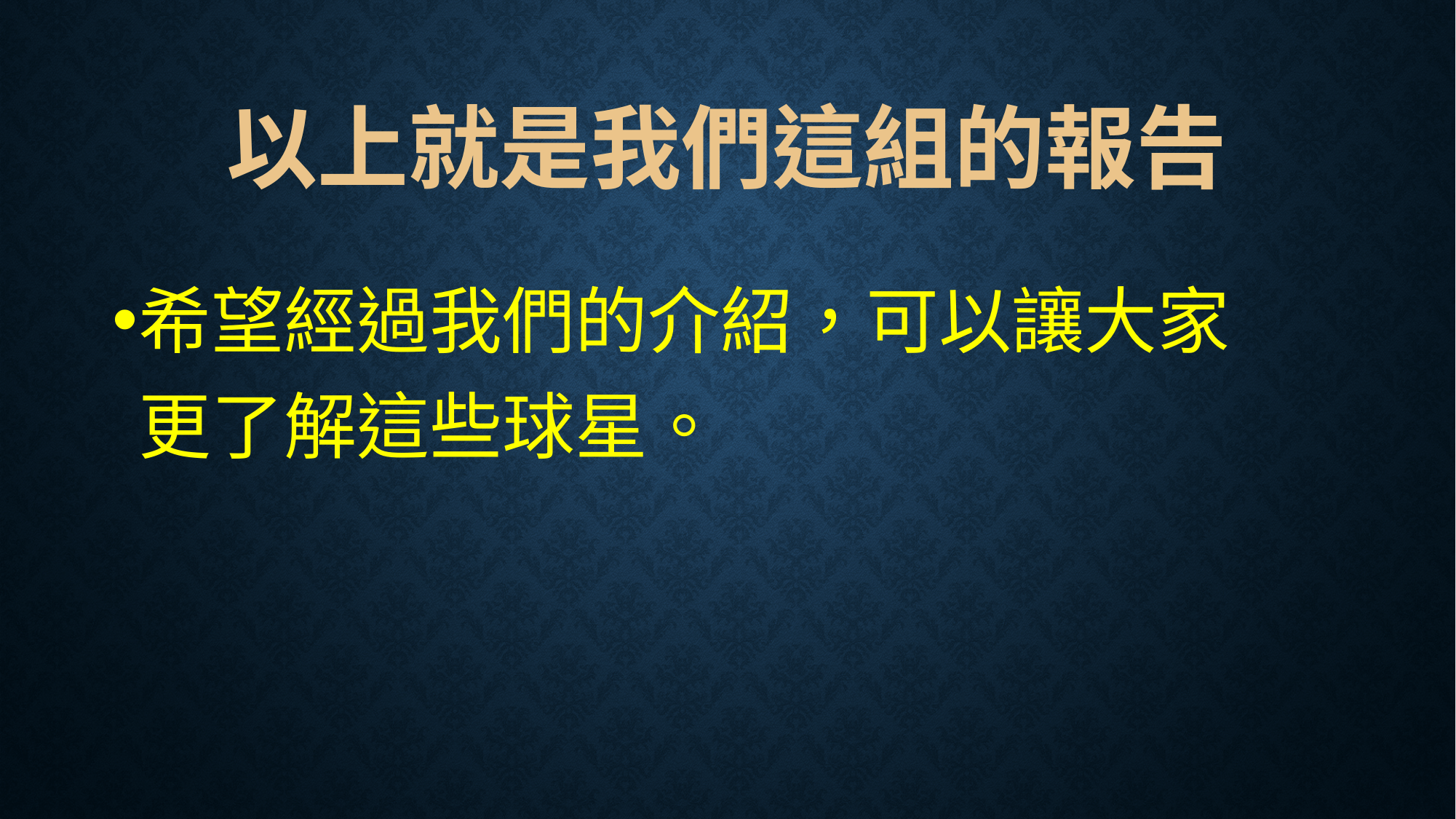

# 以上就是我們這組的報告
希望經過我們的介紹，可以讓大家更了解這些球星。